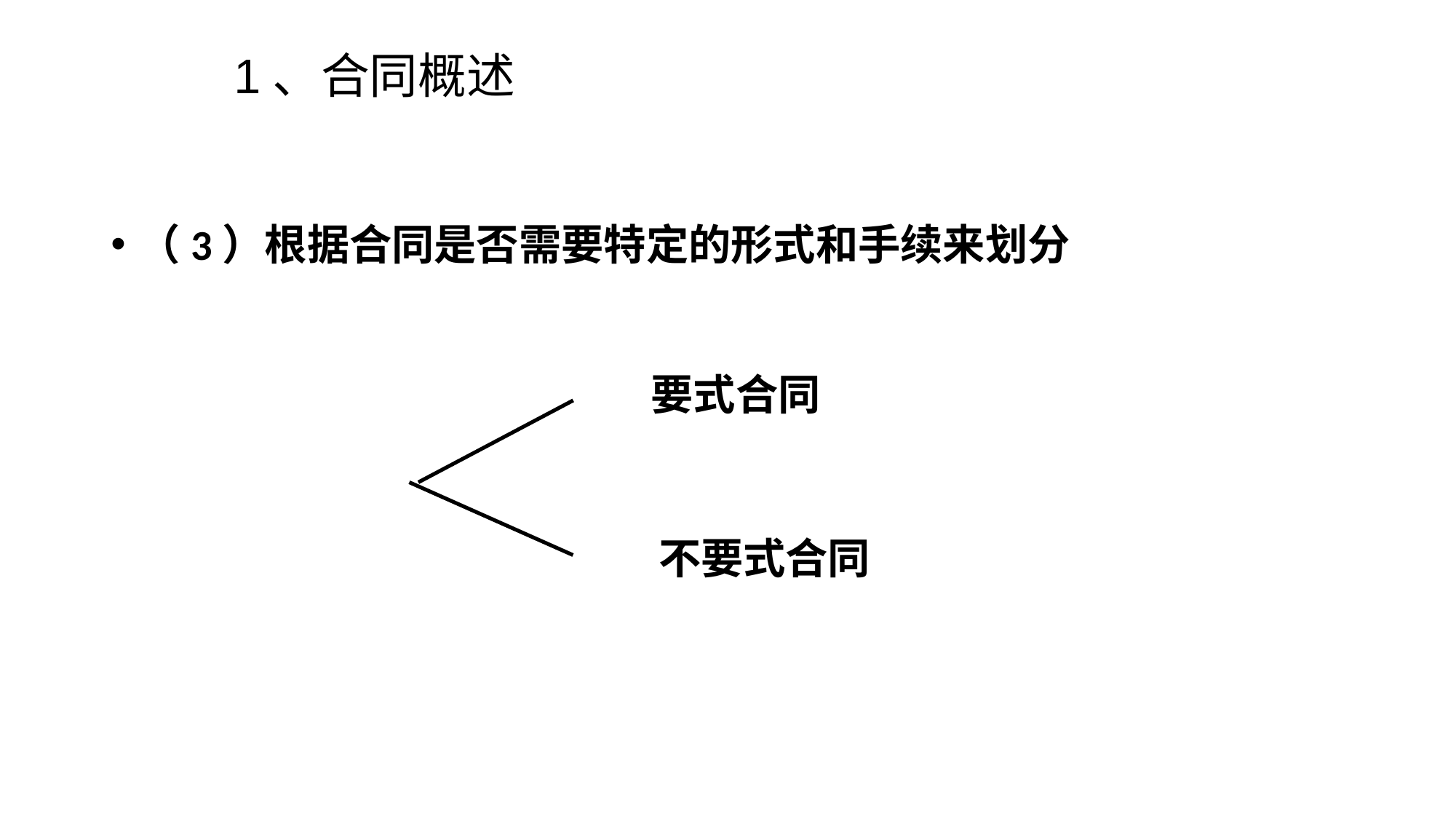

1、合同概述
（3）根据合同是否需要特定的形式和手续来划分

要式合同
不要式合同